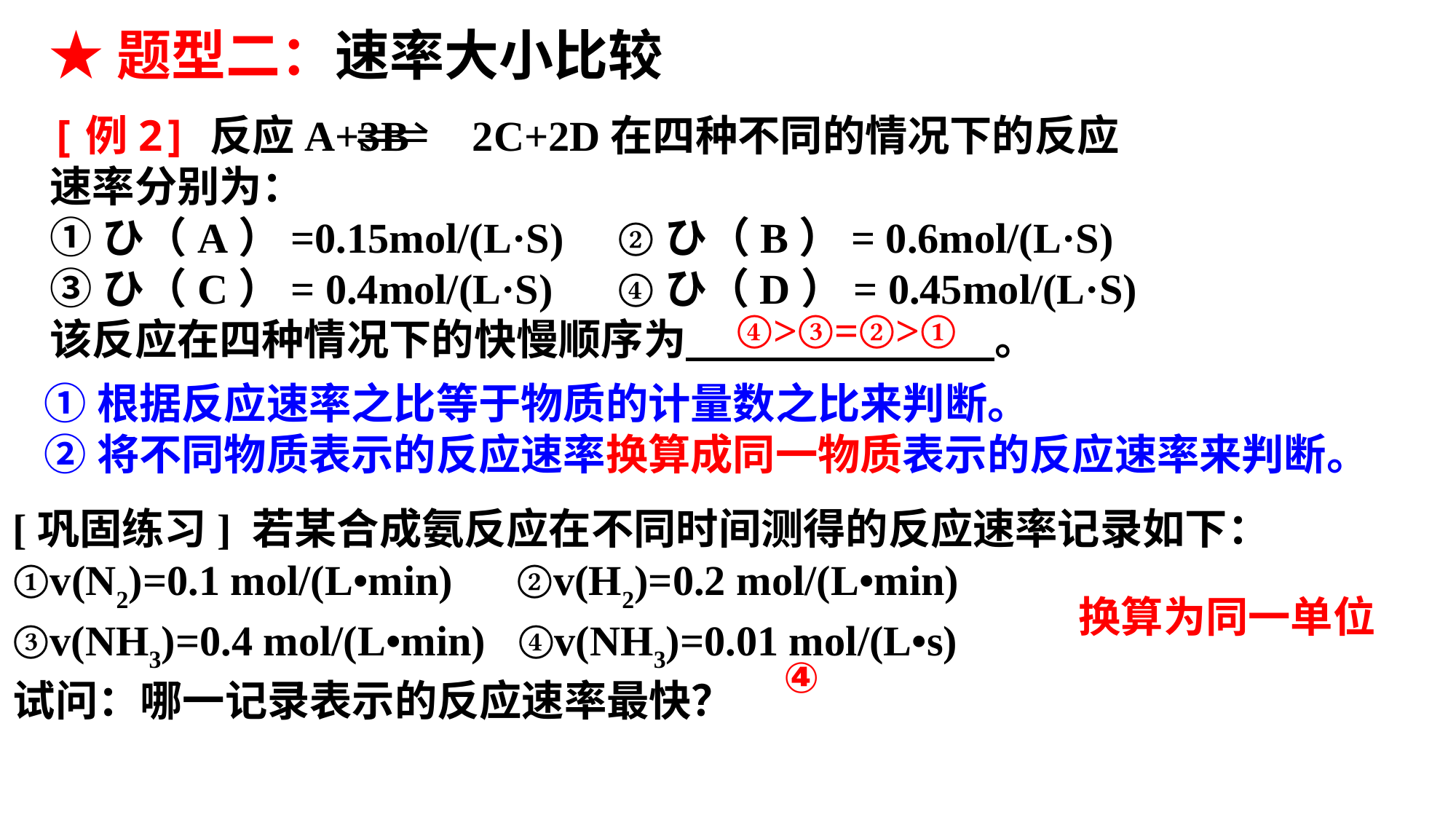

★题型二：速率大小比较
[例2] 反应A+3B      2C+2D在四种不同的情况下的反应
速率分别为：
①ひ（A）=0.15mol/(L·S)     ②ひ（B）= 0.6mol/(L·S)
③ひ（C）= 0.4mol/(L·S)      ④ひ（D）= 0.45mol/(L·S)
该反应在四种情况下的快慢顺序为                                。

④>③=②>①
①根据反应速率之比等于物质的计量数之比来判断。
②将不同物质表示的反应速率换算成同一物质表示的反应速率来判断。
[巩固练习] 若某合成氨反应在不同时间测得的反应速率记录如下：
①v(N2)=0.1 mol/(L•min)      ②v(H2)=0.2 mol/(L•min)
③v(NH3)=0.4 mol/(L•min)   ④v(NH3)=0.01 mol/(L•s)
试问：哪一记录表示的反应速率最快？
换算为同一单位
④